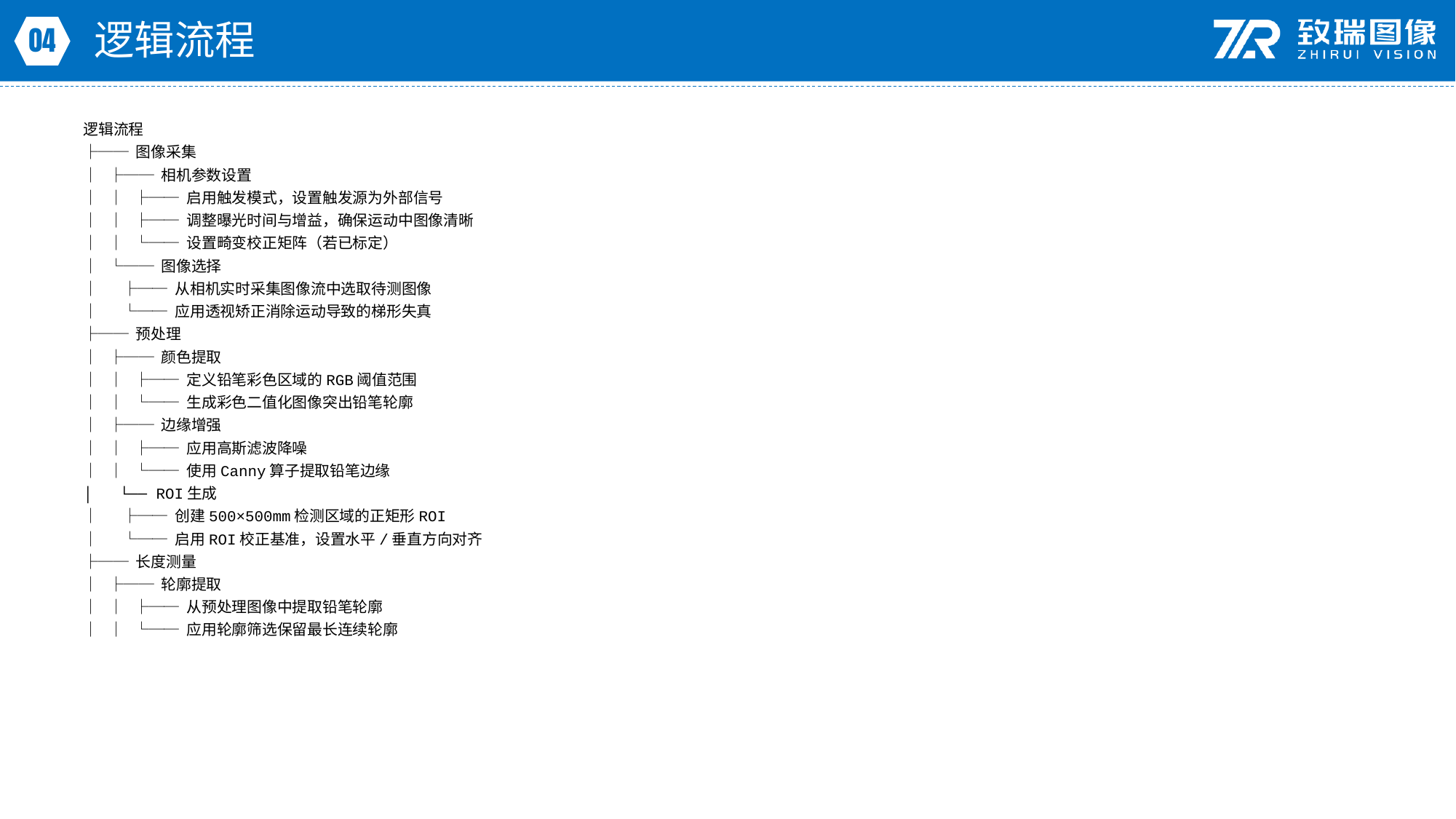

逻辑流程
04

逻辑流程
├── 图像采集
│   ├── 相机参数设置
│   │   ├── 启用触发模式，设置触发源为外部信号
│   │   ├── 调整曝光时间与增益，确保运动中图像清晰
│   │   └── 设置畸变校正矩阵（若已标定）
│   └── 图像选择
│       ├── 从相机实时采集图像流中选取待测图像
│       └── 应用透视矫正消除运动导致的梯形失真
├── 预处理
│   ├── 颜色提取
│   │   ├── 定义铅笔彩色区域的RGB阈值范围
│   │   └── 生成彩色二值化图像突出铅笔轮廓
│   ├── 边缘增强
│   │   ├── 应用高斯滤波降噪
│   │   └── 使用Canny算子提取铅笔边缘
│   └── ROI生成
│       ├── 创建500×500mm检测区域的正矩形ROI
│       └── 启用ROI校正基准，设置水平/垂直方向对齐
├── 长度测量
│   ├── 轮廓提取
│   │   ├── 从预处理图像中提取铅笔轮廓
│   │   └── 应用轮廓筛选保留最长连续轮廓